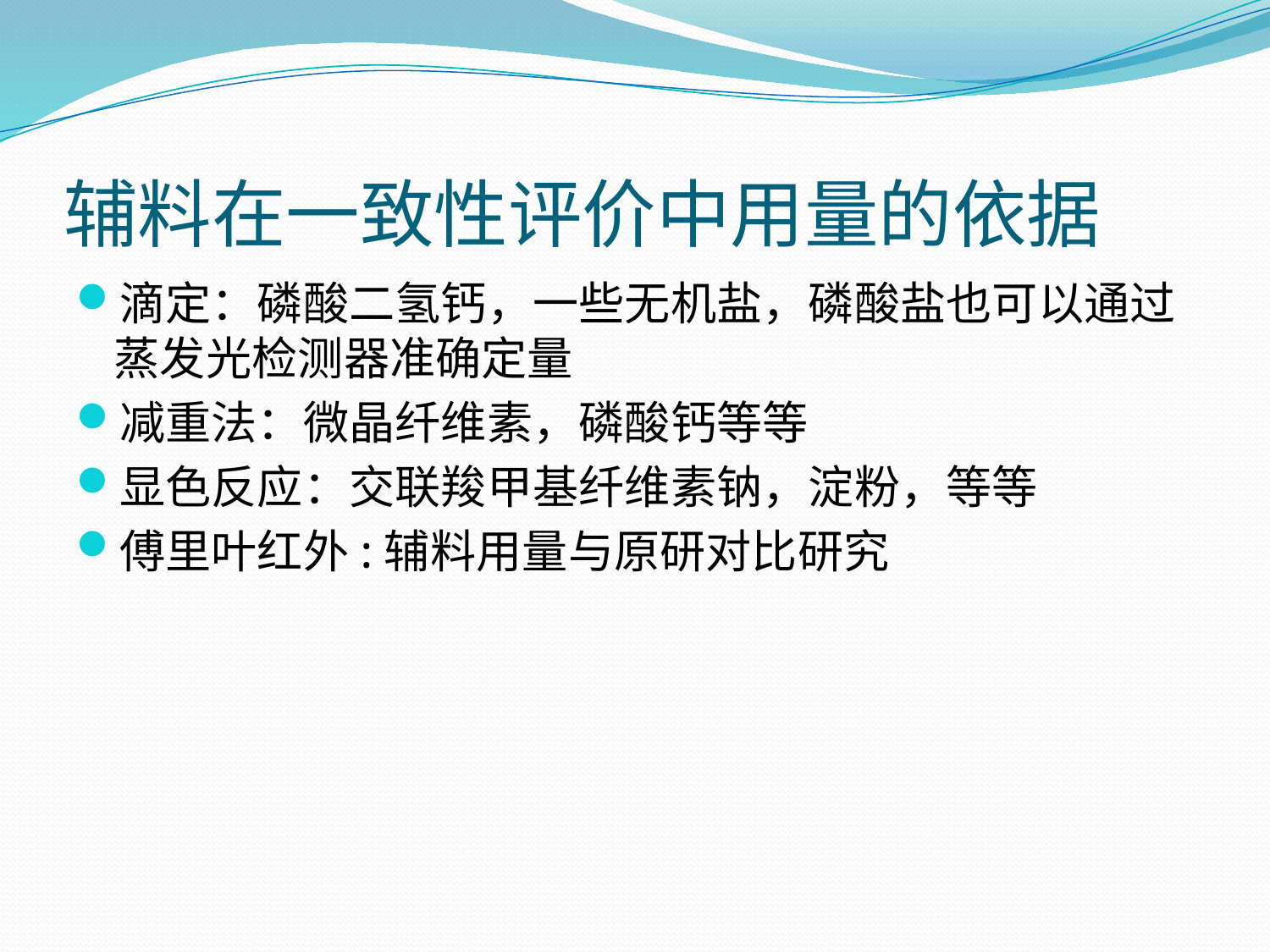

# 辅料在一致性评价中用量的依据
滴定：磷酸二氢钙，一些无机盐，磷酸盐也可以通过蒸发光检测器准确定量
减重法：微晶纤维素，磷酸钙等等
显色反应：交联羧甲基纤维素钠，淀粉，等等
傅里叶红外:辅料用量与原研对比研究